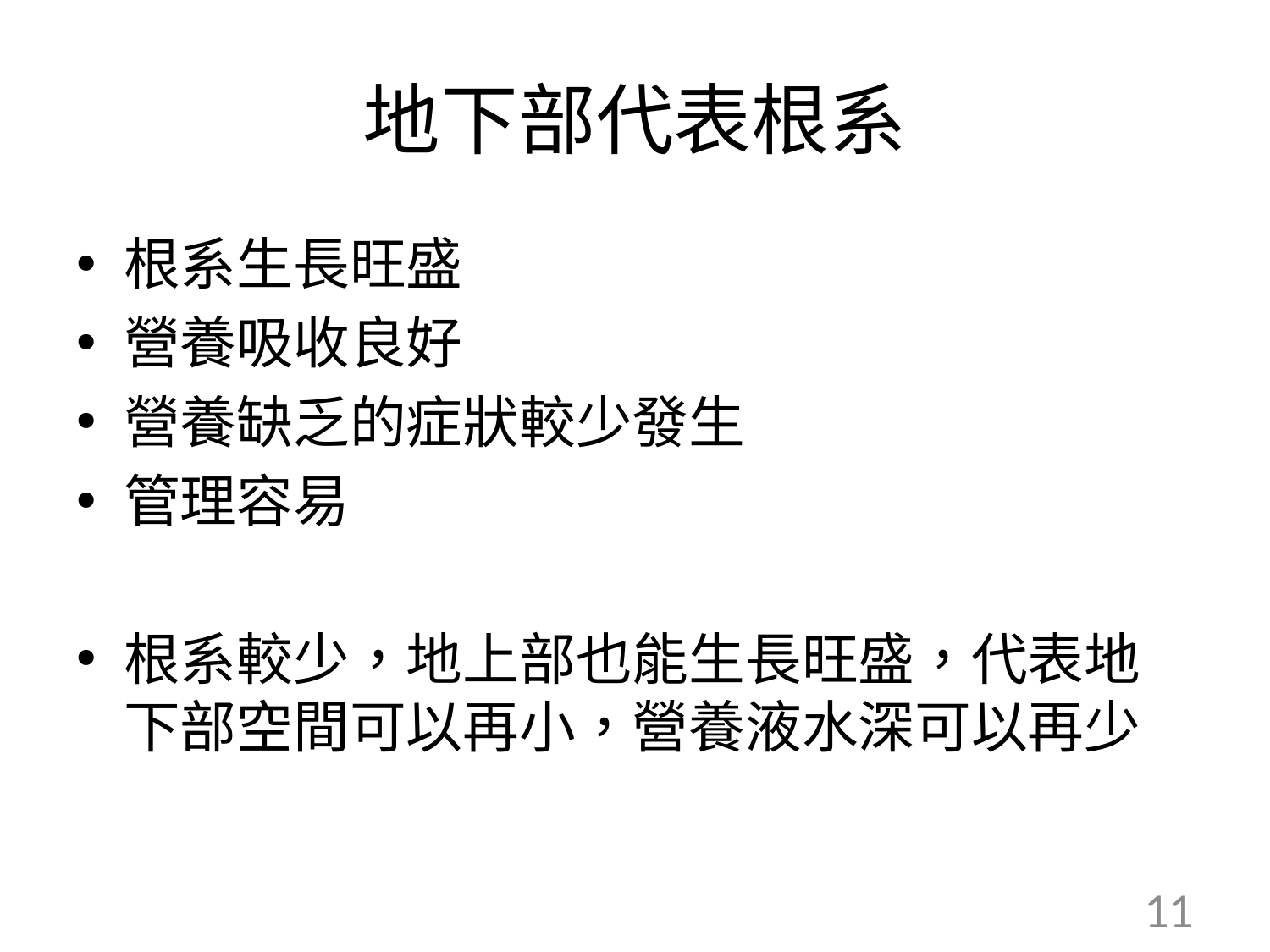

# 地下部代表根系
根系生長旺盛
營養吸收良好
營養缺乏的症狀較少發生
管理容易

根系較少，地上部也能生長旺盛，代表地下部空間可以再小，營養液水深可以再少
11